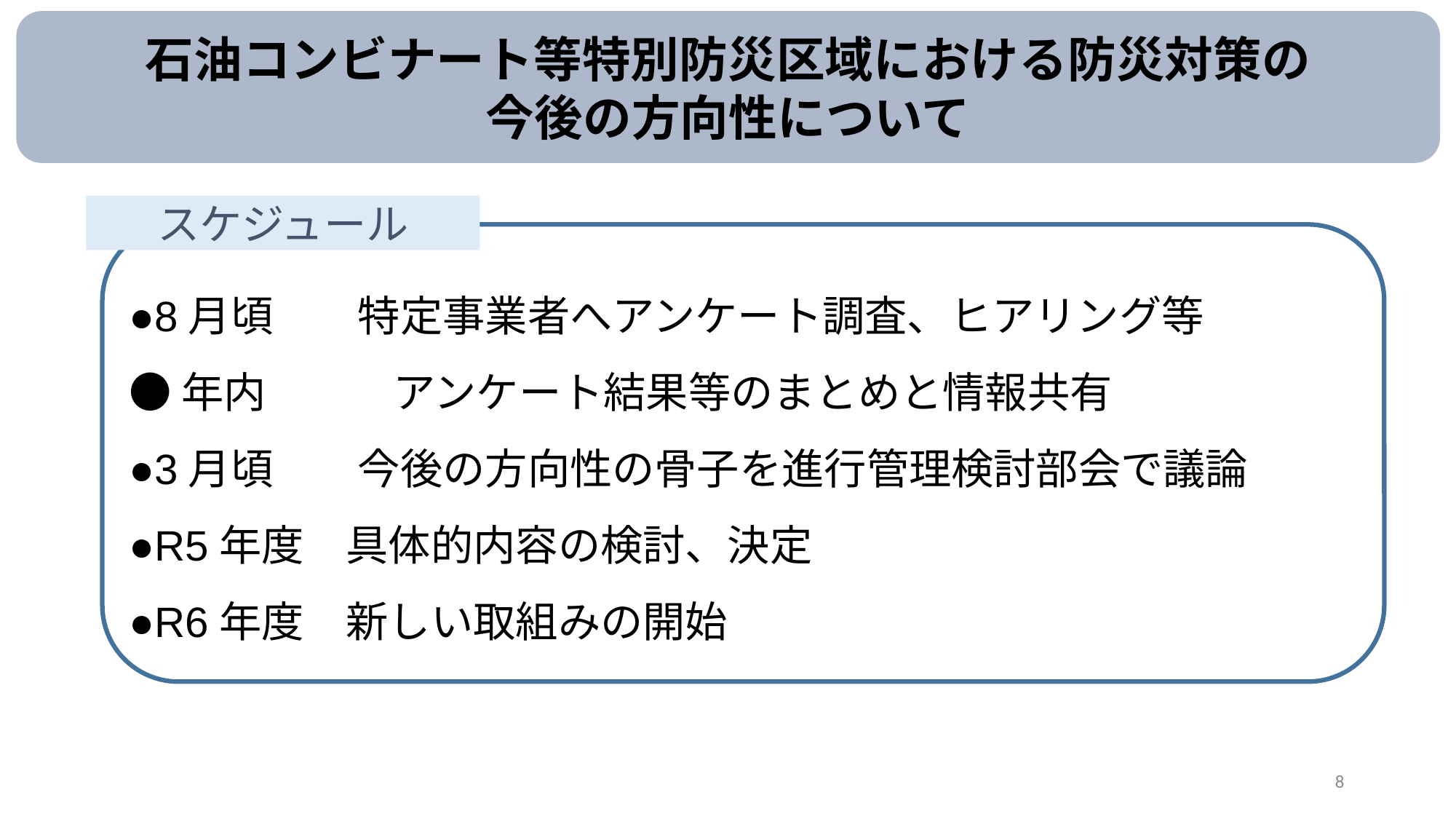

石油コンビナート等特別防災区域における防災対策の
今後の方向性について
スケジュール
●8月頃　　特定事業者へアンケート調査、ヒアリング等
●年内　　　アンケート結果等のまとめと情報共有
●3月頃　　今後の方向性の骨子を進行管理検討部会で議論
●R5年度　具体的内容の検討、決定
●R6年度　新しい取組みの開始
8